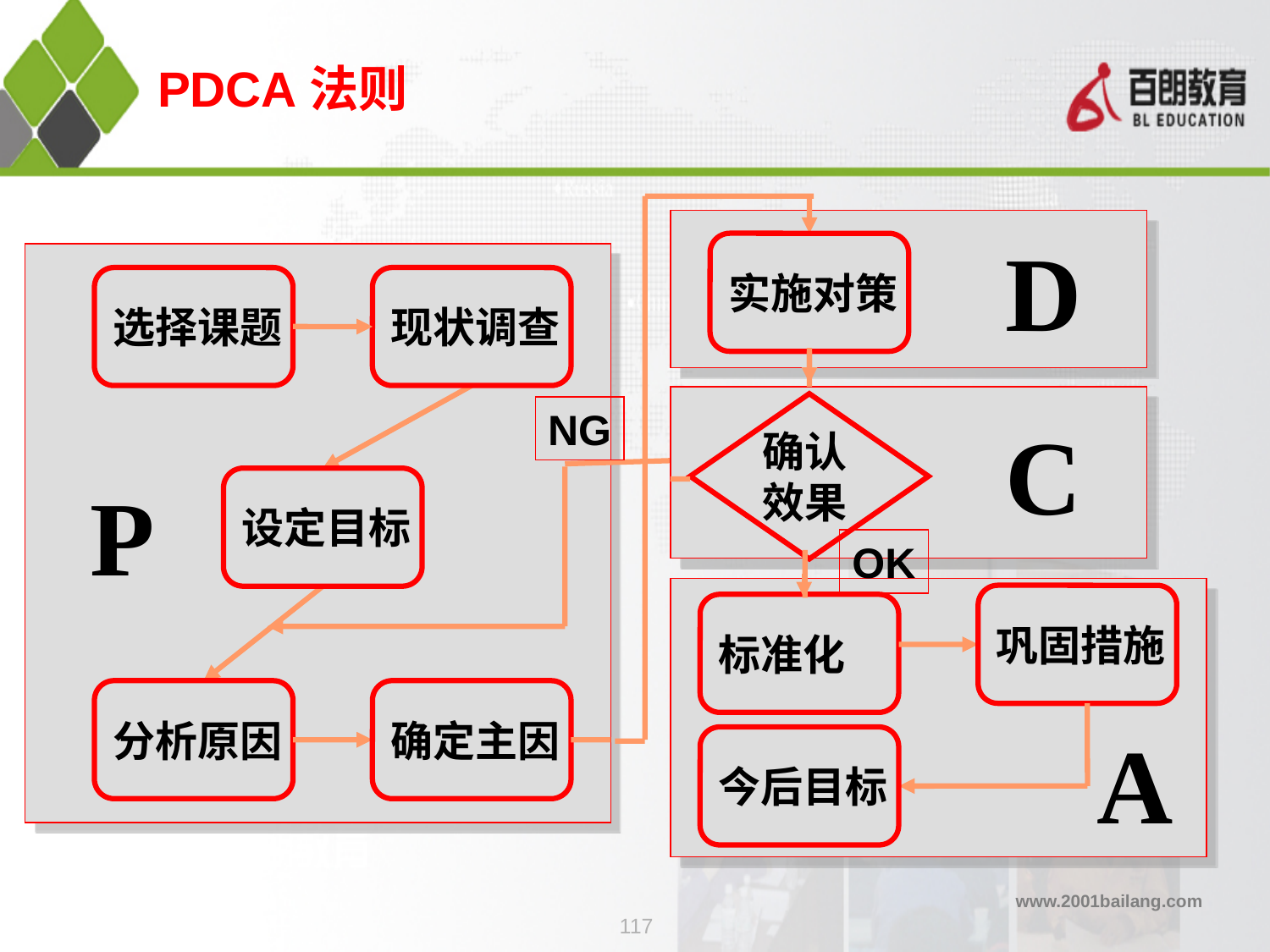

# PDCA法则

D
实施对策
  P
选择课题
现状调查

C
确认
效果
NG

设定目标

OK

A
巩固措施

标准化

分析原因
确定主因

今后目标

117